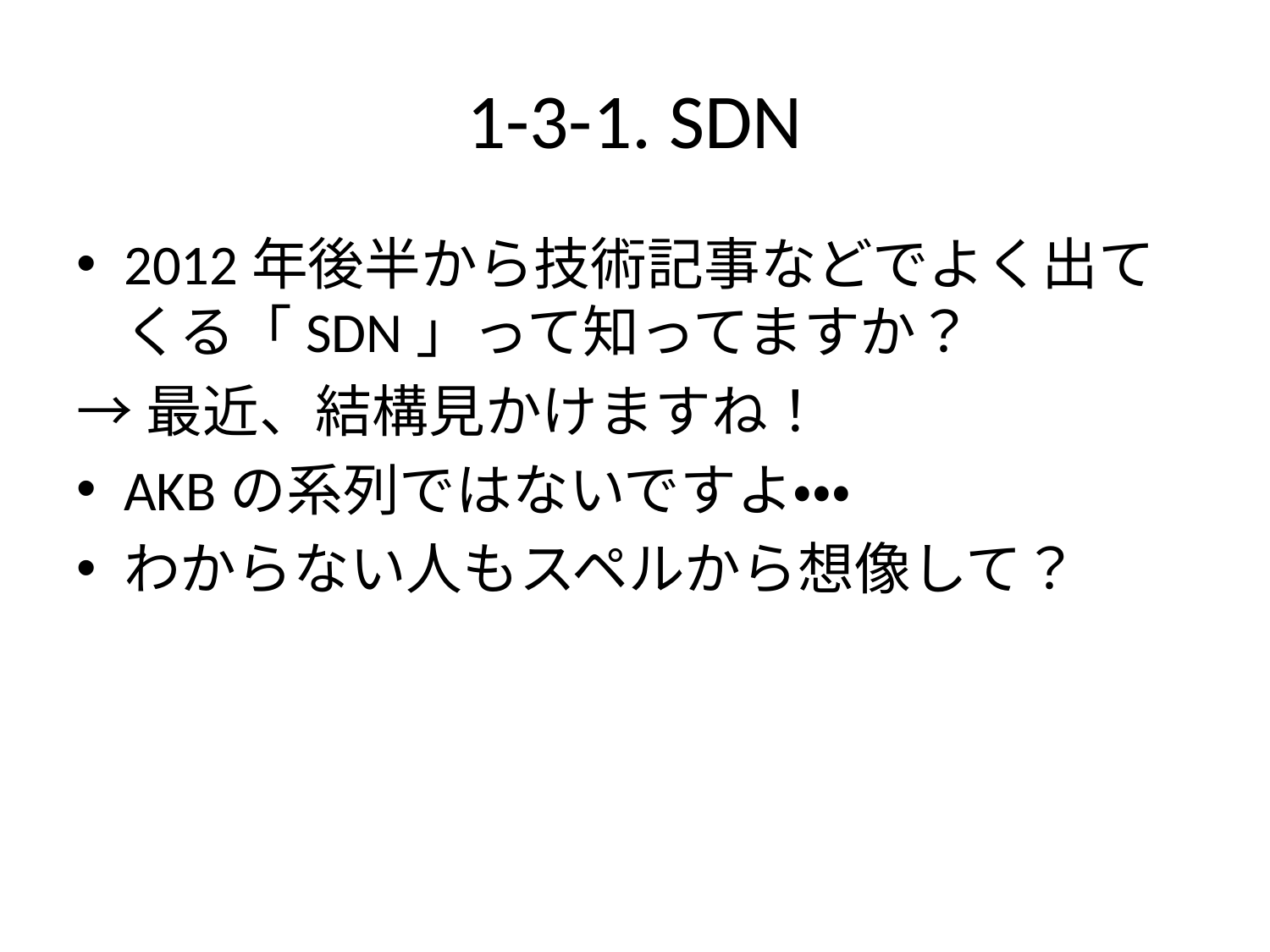

# 1-3-1. SDN
2012年後半から技術記事などでよく出てくる「SDN」って知ってますか？
→最近、結構見かけますね！
AKBの系列ではないですよ・・・
わからない人もスペルから想像して？